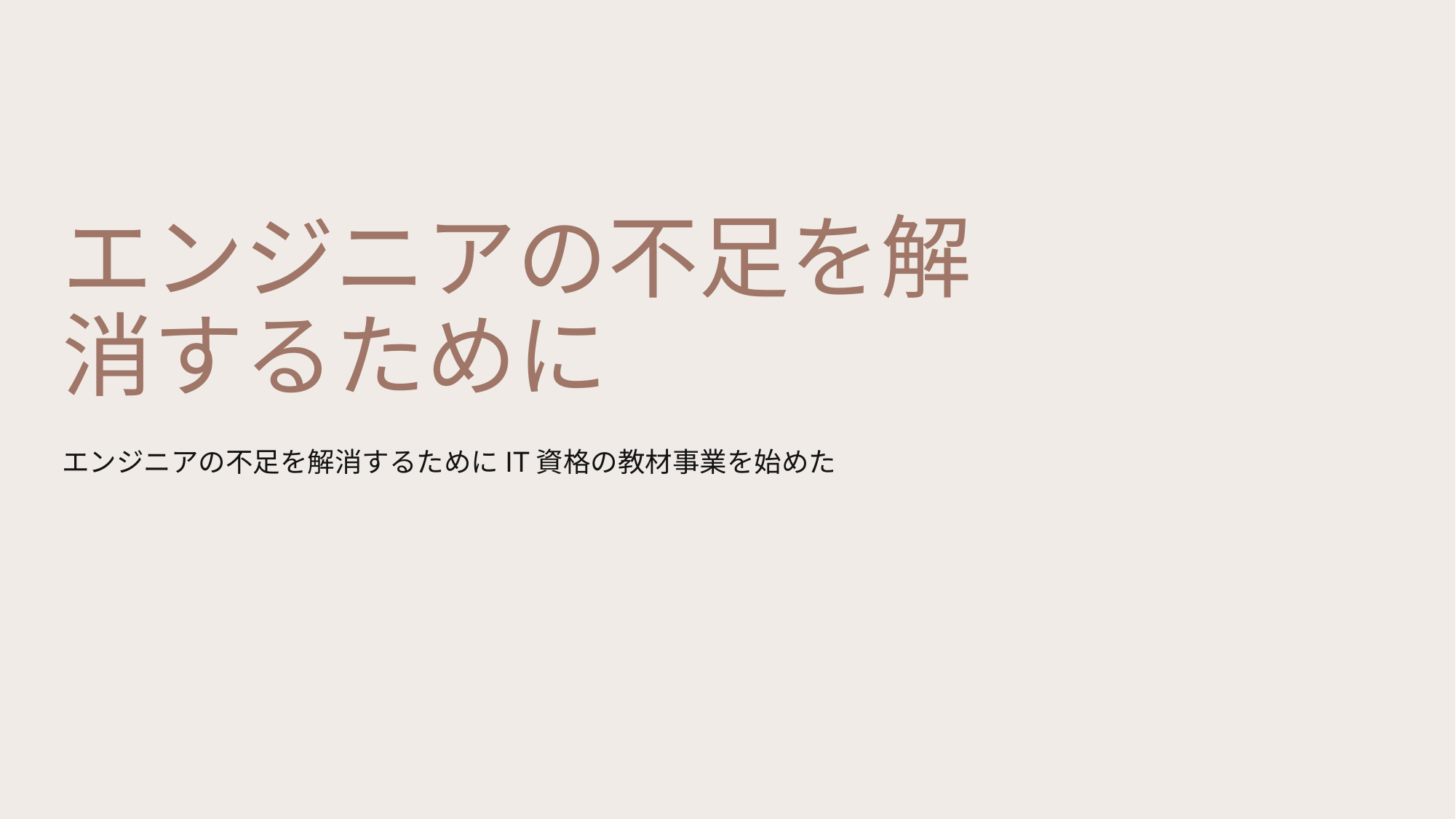

# エンジニアの不足を解消するために
エンジニアの不足を解消するためにIT資格の教材事業を始めた